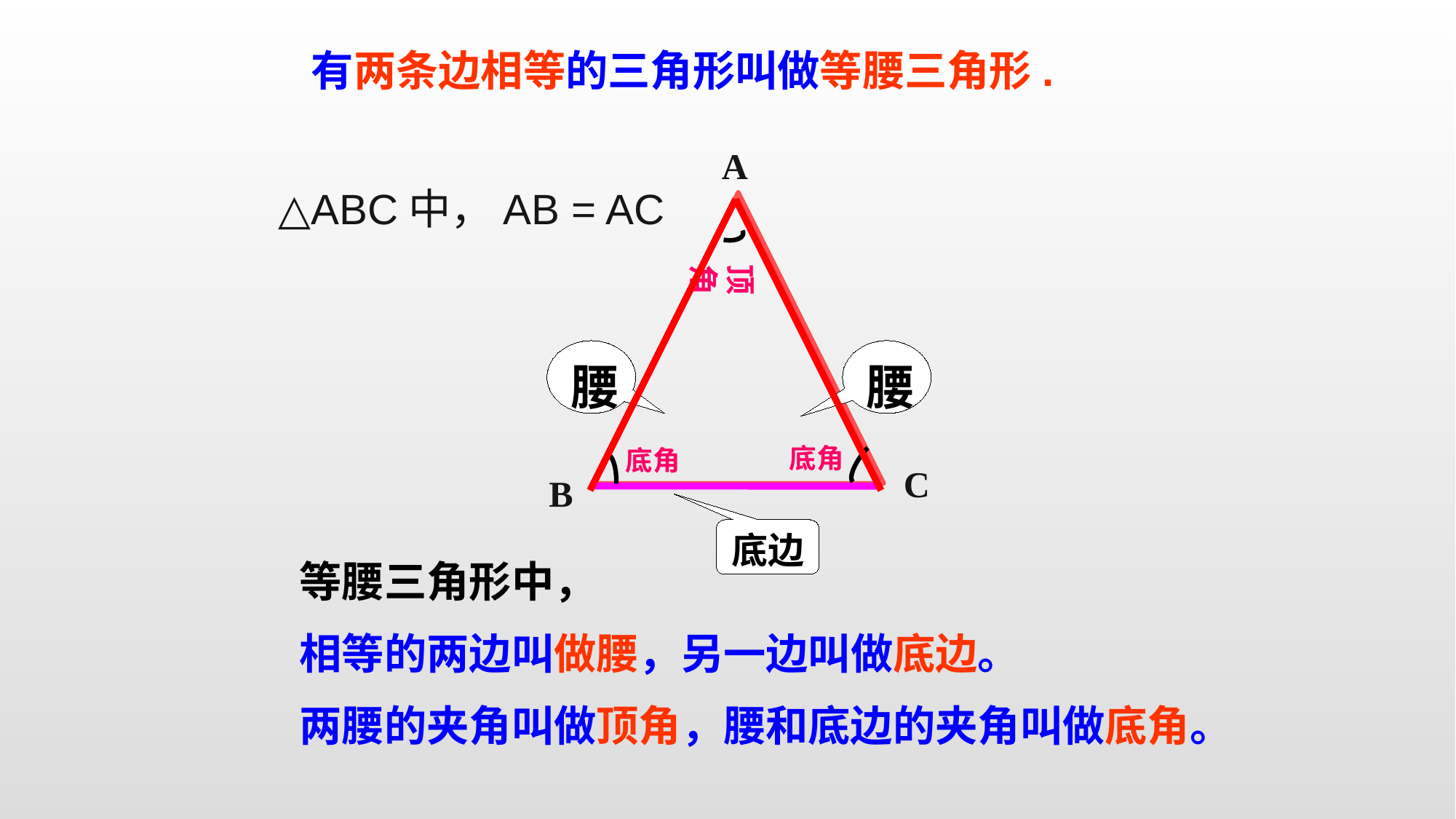

有两条边相等的三角形叫做等腰三角形.
A

C
B
△ABC中，AB = AC

顶角
腰
腰
底角
底角

底边
等腰三角形中，
相等的两边叫做腰，另一边叫做底边。
两腰的夹角叫做顶角，腰和底边的夹角叫做底角。